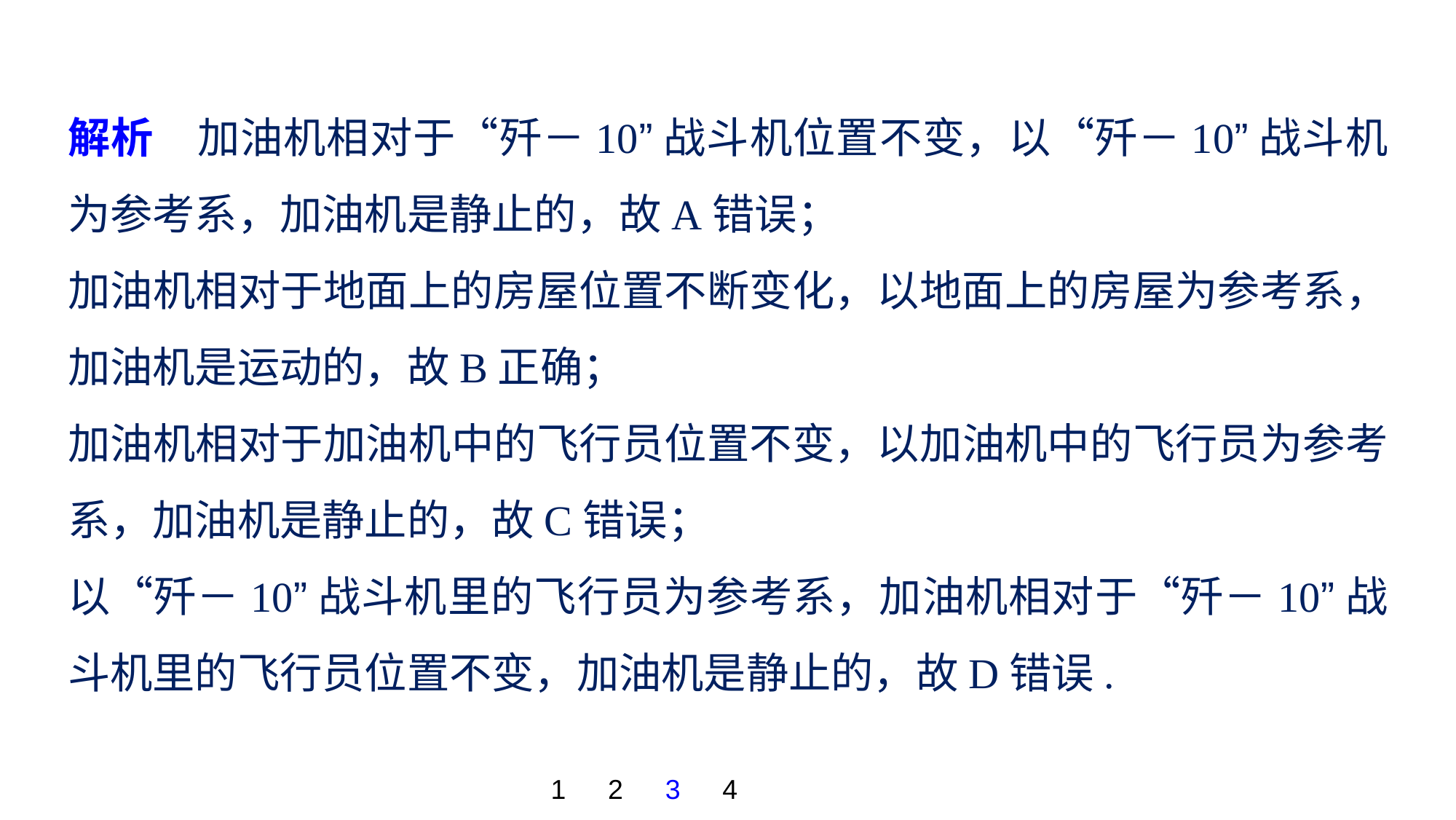

解析　加油机相对于“歼－10”战斗机位置不变，以“歼－10”战斗机为参考系，加油机是静止的，故A错误；
加油机相对于地面上的房屋位置不断变化，以地面上的房屋为参考系，加油机是运动的，故B正确；
加油机相对于加油机中的飞行员位置不变，以加油机中的飞行员为参考系，加油机是静止的，故C错误；
以“歼－10”战斗机里的飞行员为参考系，加油机相对于“歼－10”战斗机里的飞行员位置不变，加油机是静止的，故D错误.
1
2
3
4